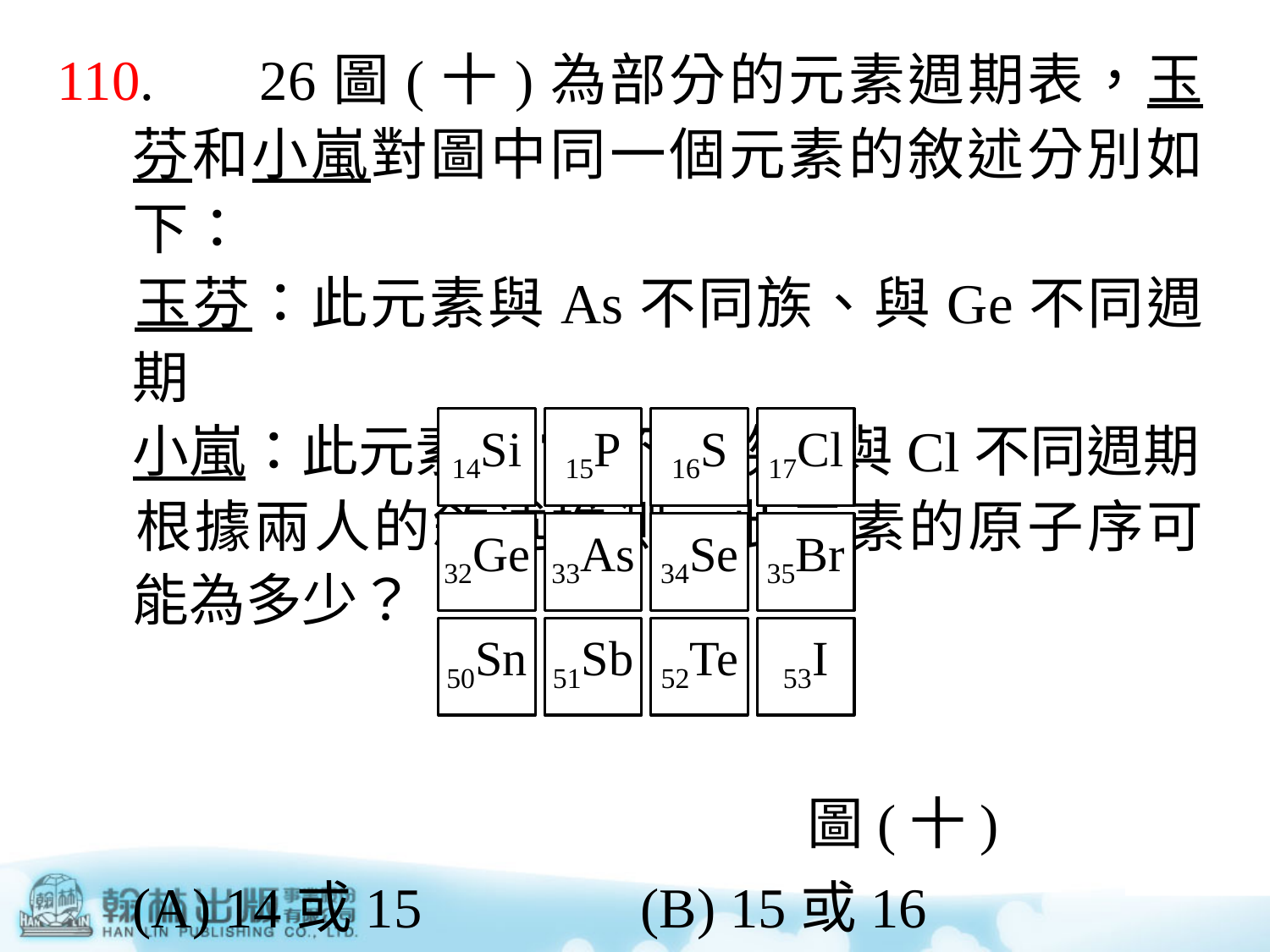

110.	26圖(十)為部分的元素週期表，玉芬和小嵐對圖中同一個元素的敘述分別如下：
	玉芬：此元素與As不同族、與Ge不同週期
	小嵐：此元素與Te不同族、與Cl不同週期
	根據兩人的敘述推測，此元素的原子序可能為多少？

                                                          圖(十)
	(A) 14或15		(B) 15或16
	(C) 50或51		(D) 50或53

14Si

15P

16S

17Cl

32Ge

33As

34Se

35Br

50Sn

51Sb

52Te

53I